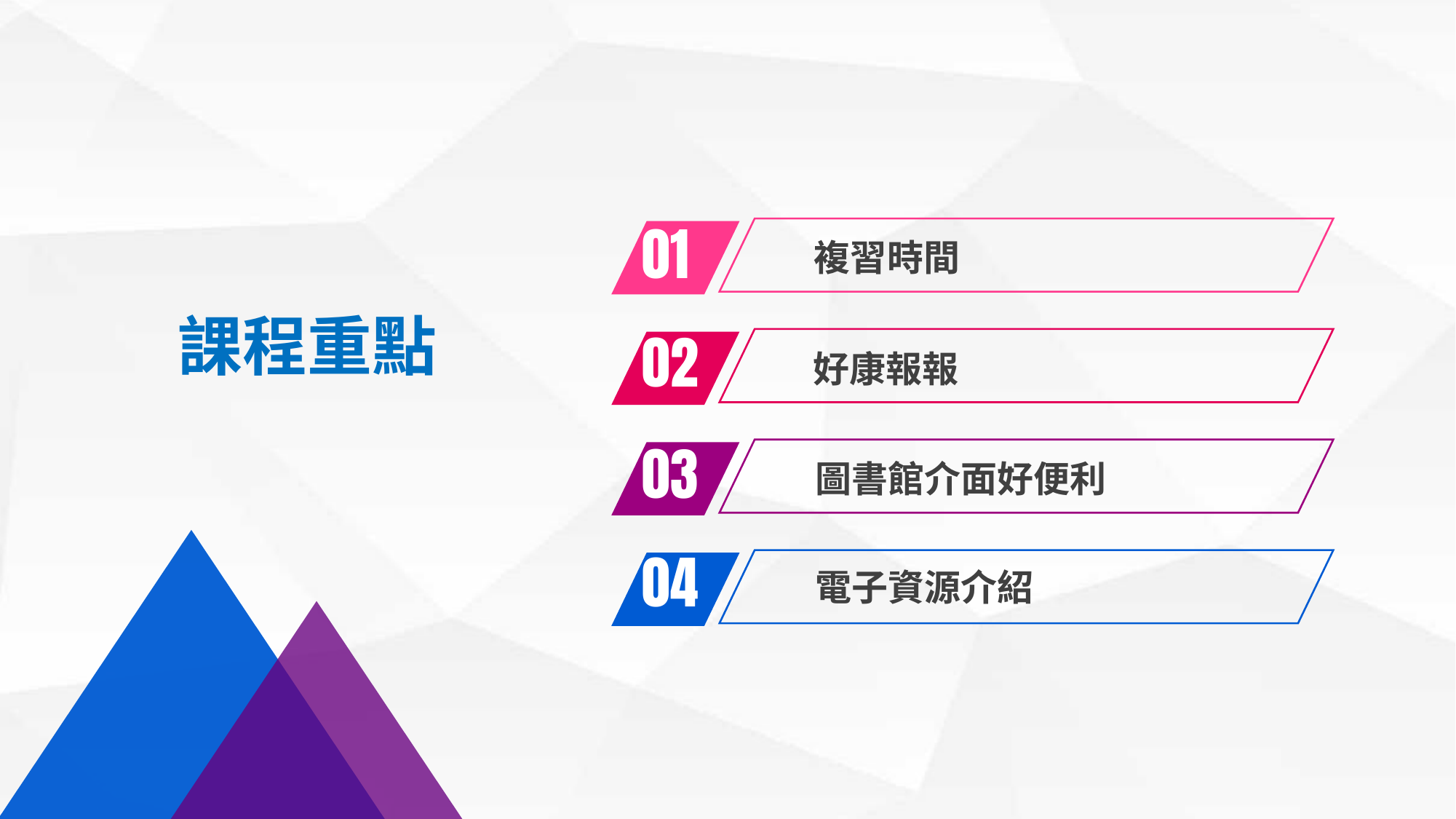

01

複習時間
02

好康報報
課程重點

03

圖書館介面好便利

04

電子資源介紹